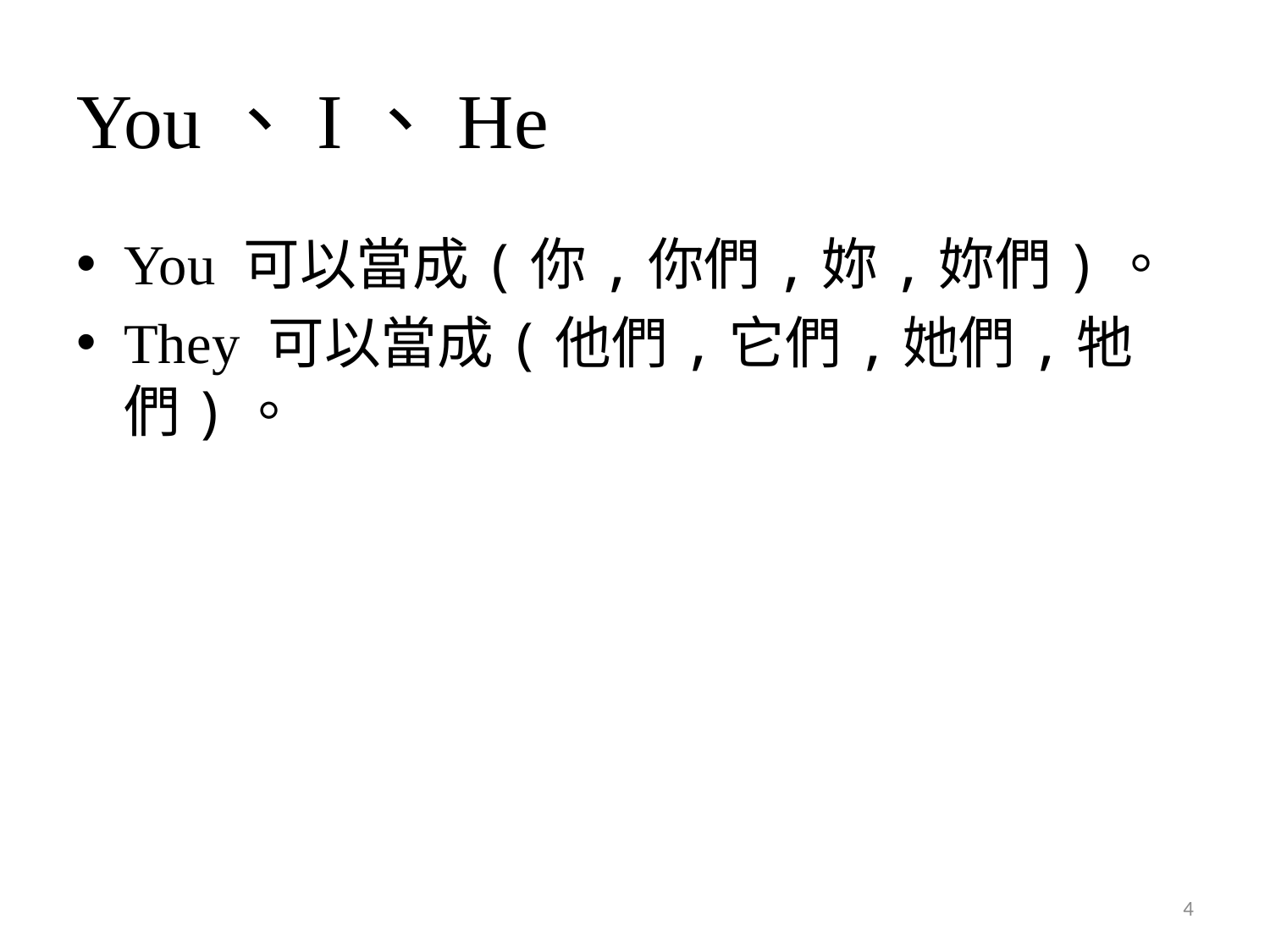

# You、I、He
You 可以當成(你,你們,妳,妳們)。
They 可以當成(他們,它們,她們,牠們)。
4